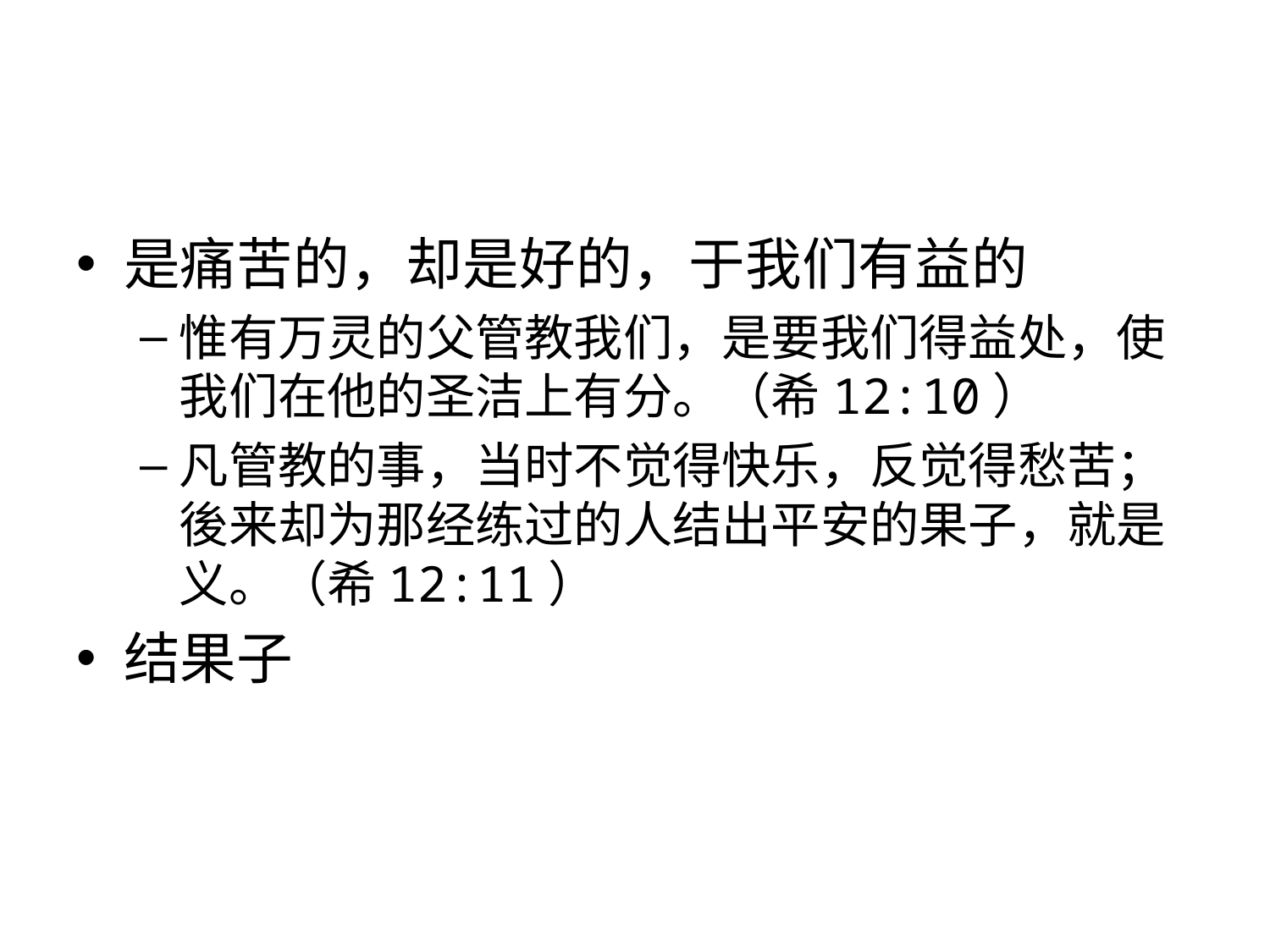

#
是痛苦的，却是好的，于我们有益的
惟有万灵的父管教我们，是要我们得益处，使我们在他的圣洁上有分。（希12:10）
凡管教的事，当时不觉得快乐，反觉得愁苦；後来却为那经练过的人结出平安的果子，就是义。（希12:11）
结果子